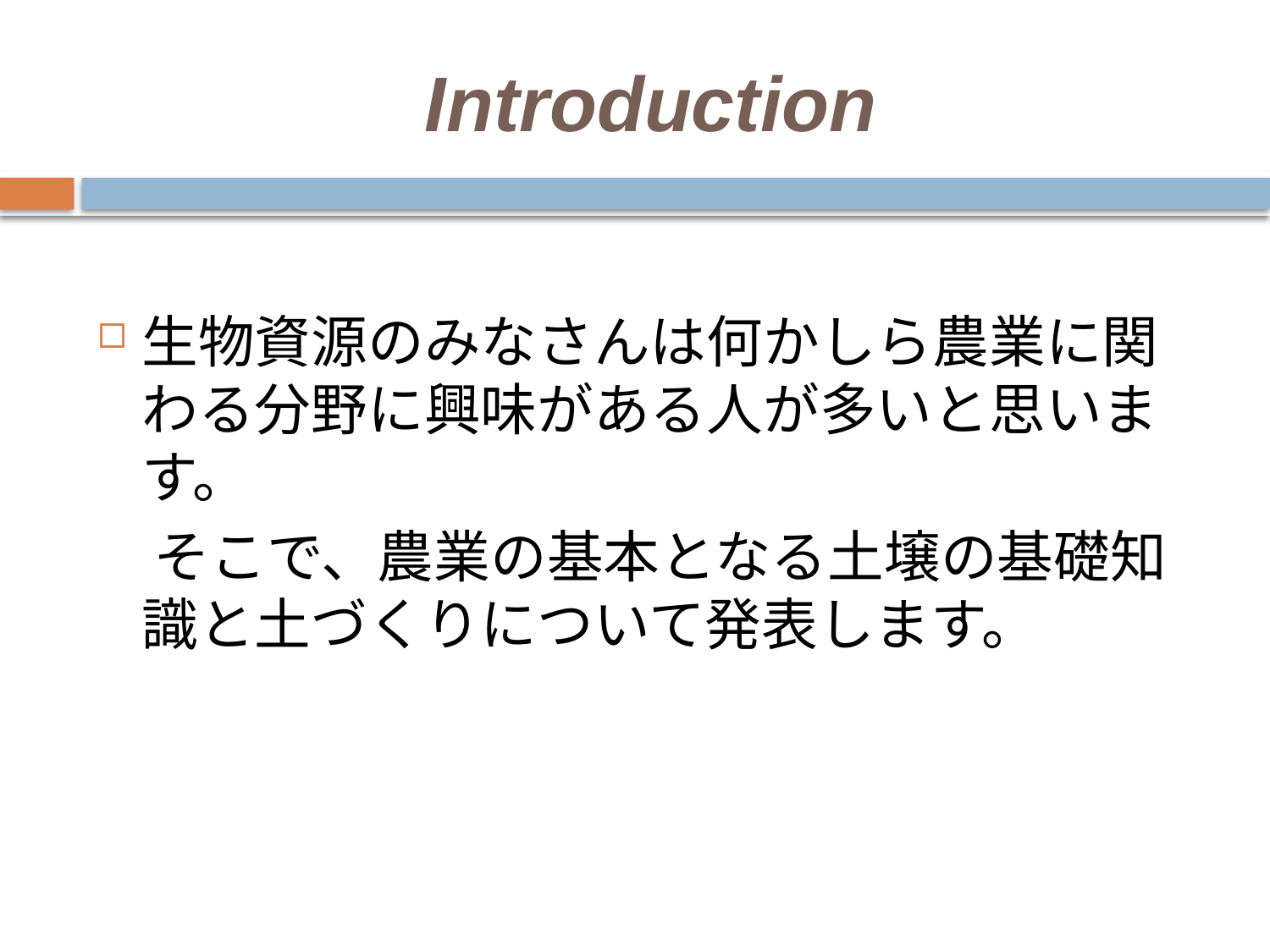

# Introduction

生物資源のみなさんは何かしら農業に関わる分野に興味がある人が多いと思います。
　そこで、農業の基本となる土壌の基礎知識と土づくりについて発表します。